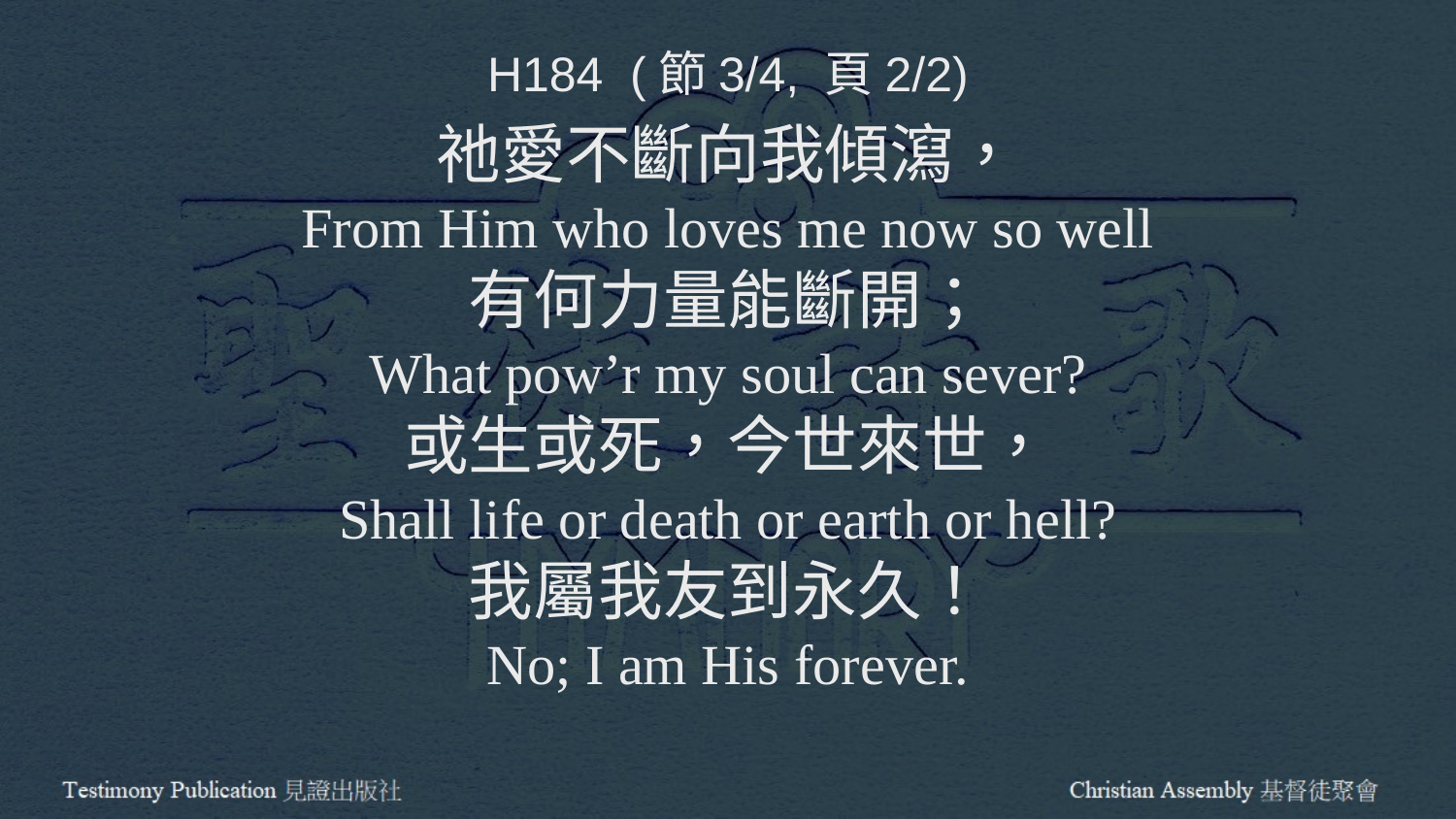

H184  (節3/4, 頁2/2)
祂愛不斷向我傾瀉，
From Him who loves me now so well
有何力量能斷開；
What pow’r my soul can sever?
或生或死，今世來世，
Shall life or death or earth or hell?
我屬我友到永久！
No; I am His forever.